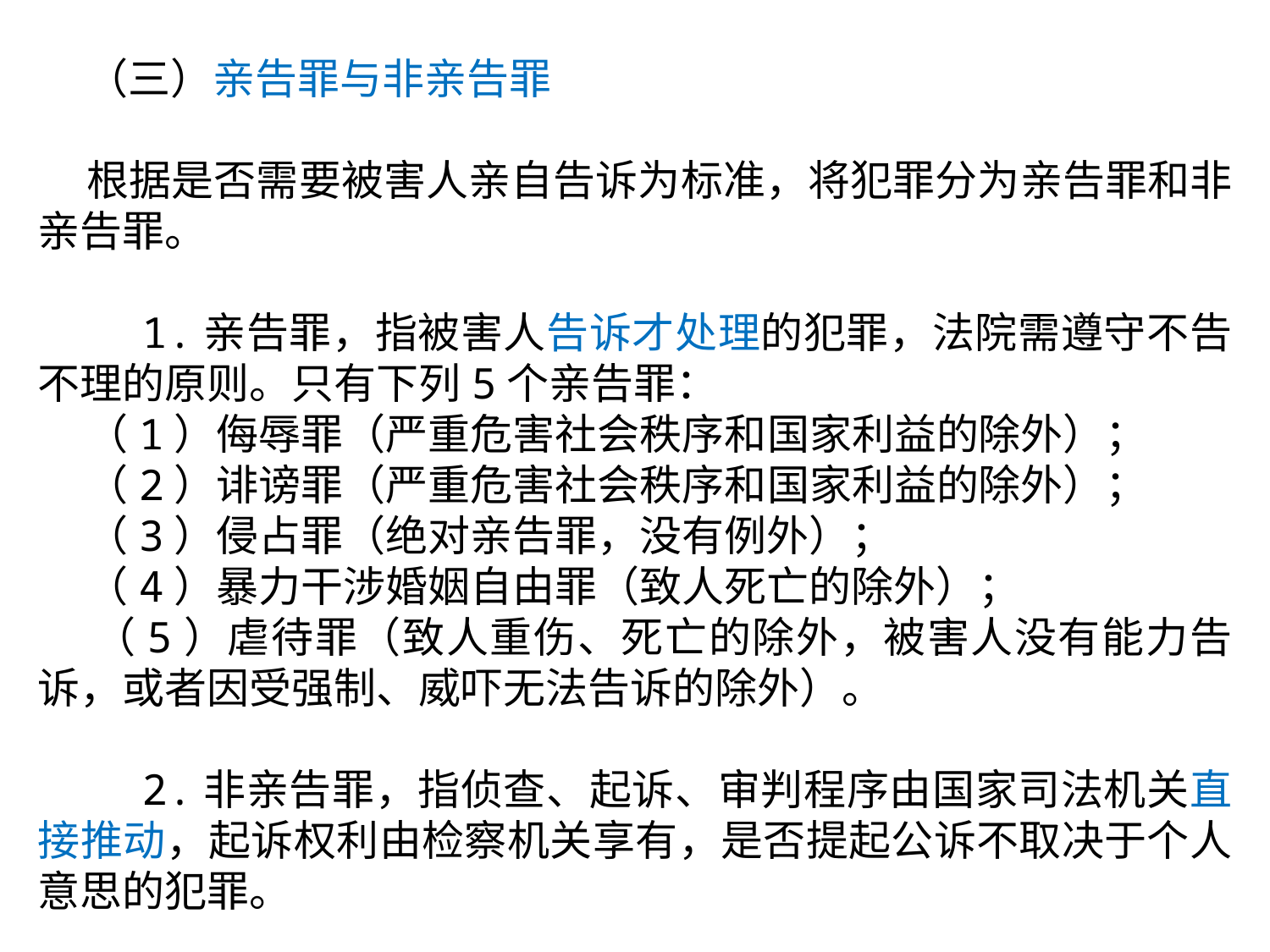

（三）亲告罪与非亲告罪

    根据是否需要被害人亲自告诉为标准，将犯罪分为亲告罪和非亲告罪。

    1.亲告罪，指被害人告诉才处理的犯罪，法院需遵守不告不理的原则。只有下列5个亲告罪：
    （1）侮辱罪（严重危害社会秩序和国家利益的除外）；
    （2）诽谤罪（严重危害社会秩序和国家利益的除外）；
    （3）侵占罪（绝对亲告罪，没有例外）；
    （4）暴力干涉婚姻自由罪（致人死亡的除外）；
    （5）虐待罪（致人重伤、死亡的除外，被害人没有能力告诉，或者因受强制、威吓无法告诉的除外）。

    2.非亲告罪，指侦查、起诉、审判程序由国家司法机关直接推动，起诉权利由检察机关享有，是否提起公诉不取决于个人意思的犯罪。